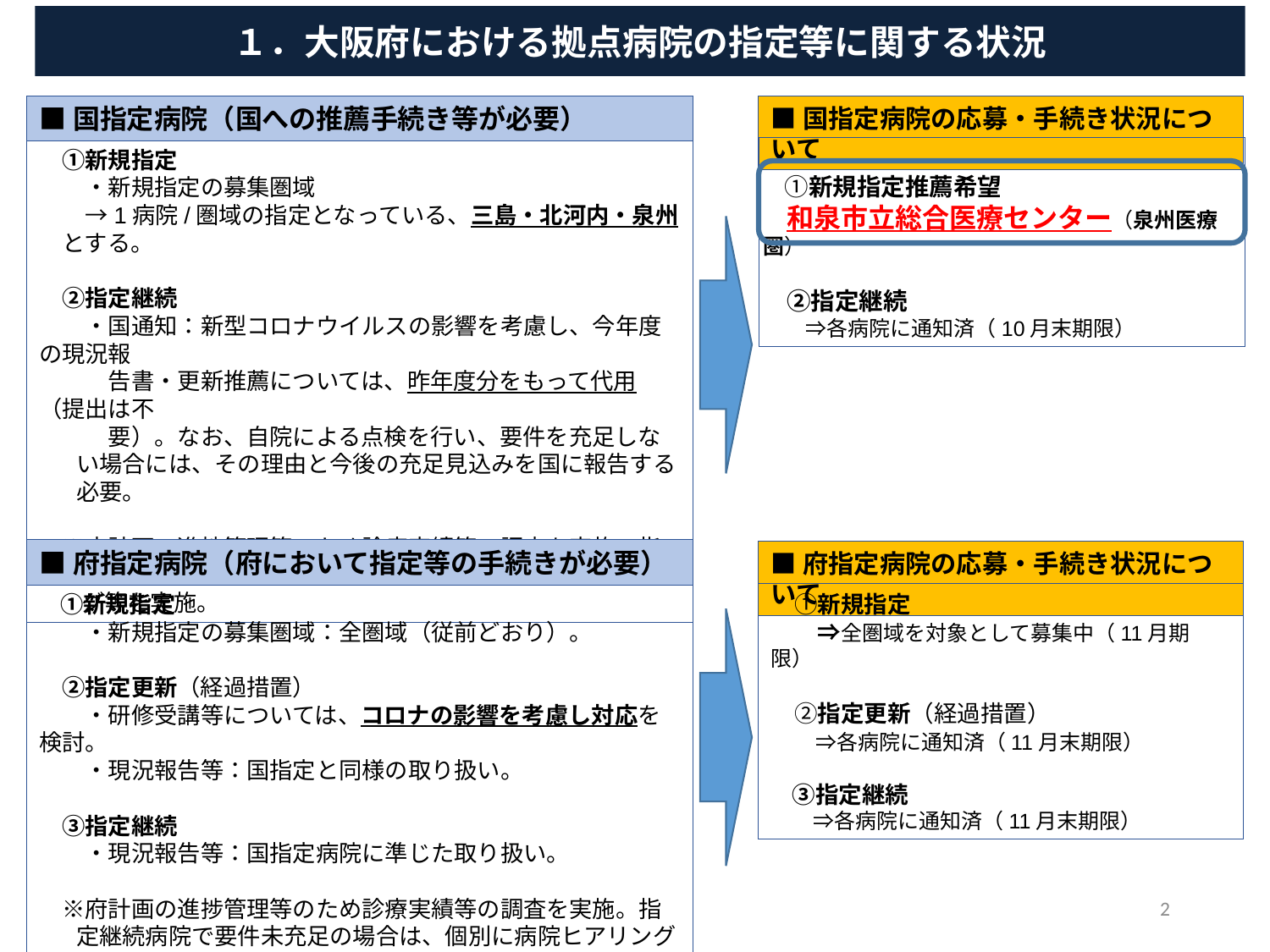

１．大阪府における拠点病院の指定等に関する状況
■国指定病院（国への推薦手続き等が必要）
■国指定病院の応募・手続き状況について

　①新規指定推薦希望
　和泉市立総合医療センター（泉州医療圏）

　②指定継続
　　⇒各病院に通知済（10月末期限）
　①新規指定
　　・新規指定の募集圏域
　　→1病院/圏域の指定となっている、三島・北河内・泉州　とする。

　②指定継続
　　・国通知：新型コロナウイルスの影響を考慮し、今年度の現況報
　　　告書・更新推薦については、昨年度分をもって代用（提出は不
　　　要）。なお、自院による点検を行い、要件を充足しない場合には、その理由と今後の充足見込みを国に報告する必要。

　※府計画の進捗管理等のため診療実績等の調査を実施。指定継続病院で要件未充足の場合は、個別に病院ヒアリング等を実施。

■府指定病院（府において指定等の手続きが必要）
■府指定病院の応募・手続き状況について
　①新規指定
　　・新規指定の募集圏域：全圏域（従前どおり）。

　②指定更新（経過措置）
　　・研修受講等については、コロナの影響を考慮し対応を検討。
　　・現況報告等：国指定と同様の取り扱い。

　③指定継続
　　・現況報告等：国指定病院に準じた取り扱い。

　※府計画の進捗管理等のため診療実績等の調査を実施。指定継続病院で要件未充足の場合は、個別に病院ヒアリング等を実施。
　①新規指定
　　⇒全圏域を対象として募集中（11月期限）

　②指定更新（経過措置）
　　⇒各病院に通知済（11月末期限）

　③指定継続
　　⇒各病院に通知済（11月末期限）

2